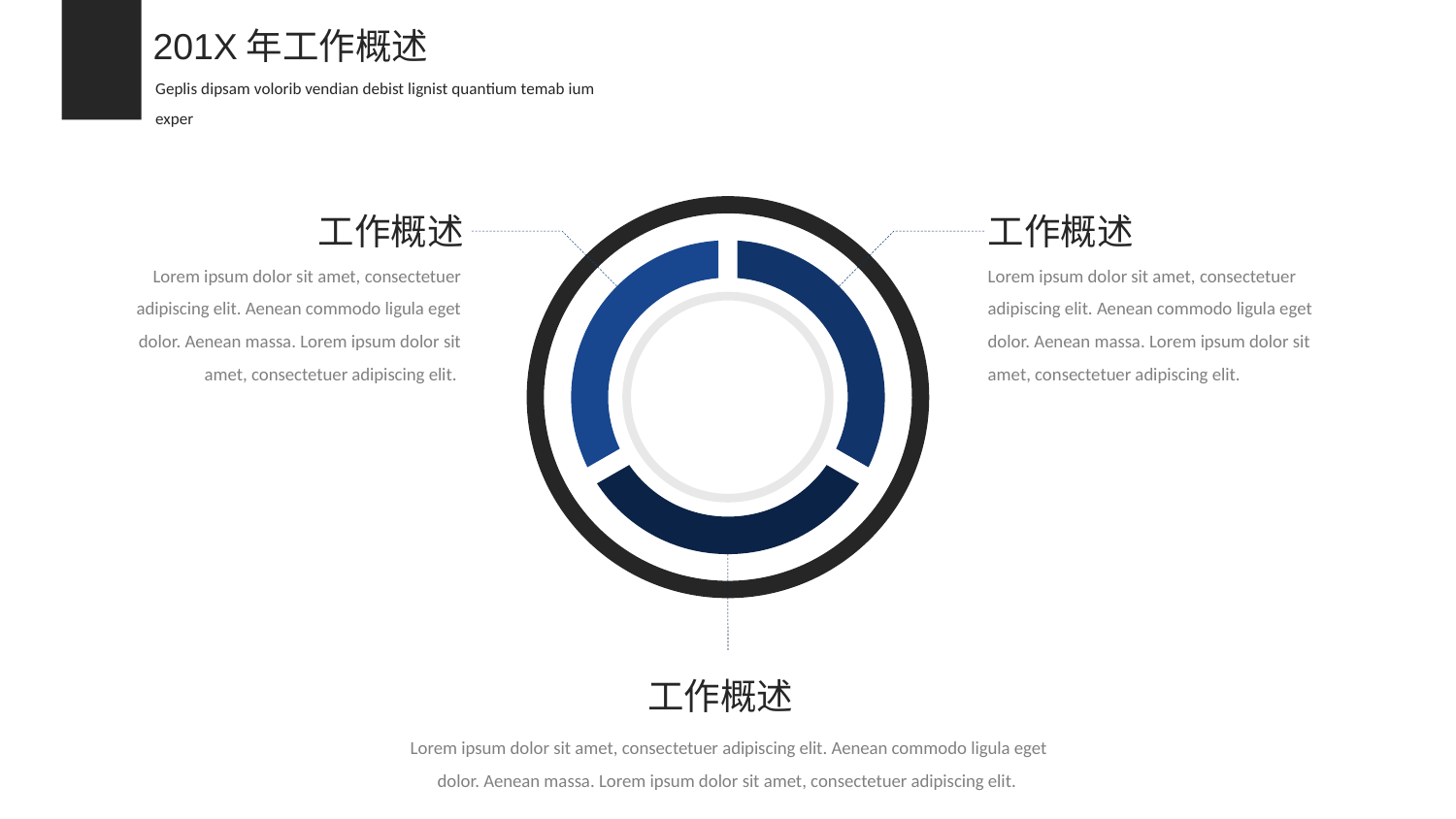

201X年工作概述
Geplis dipsam volorib vendian debist lignist quantium temab ium exper

工作概述
工作概述
Lorem ipsum dolor sit amet, consectetuer adipiscing elit. Aenean commodo ligula eget dolor. Aenean massa. Lorem ipsum dolor sit amet, consectetuer adipiscing elit.
Lorem ipsum dolor sit amet, consectetuer adipiscing elit. Aenean commodo ligula eget dolor. Aenean massa. Lorem ipsum dolor sit amet, consectetuer adipiscing elit.
工作概述
Lorem ipsum dolor sit amet, consectetuer adipiscing elit. Aenean commodo ligula eget dolor. Aenean massa. Lorem ipsum dolor sit amet, consectetuer adipiscing elit.